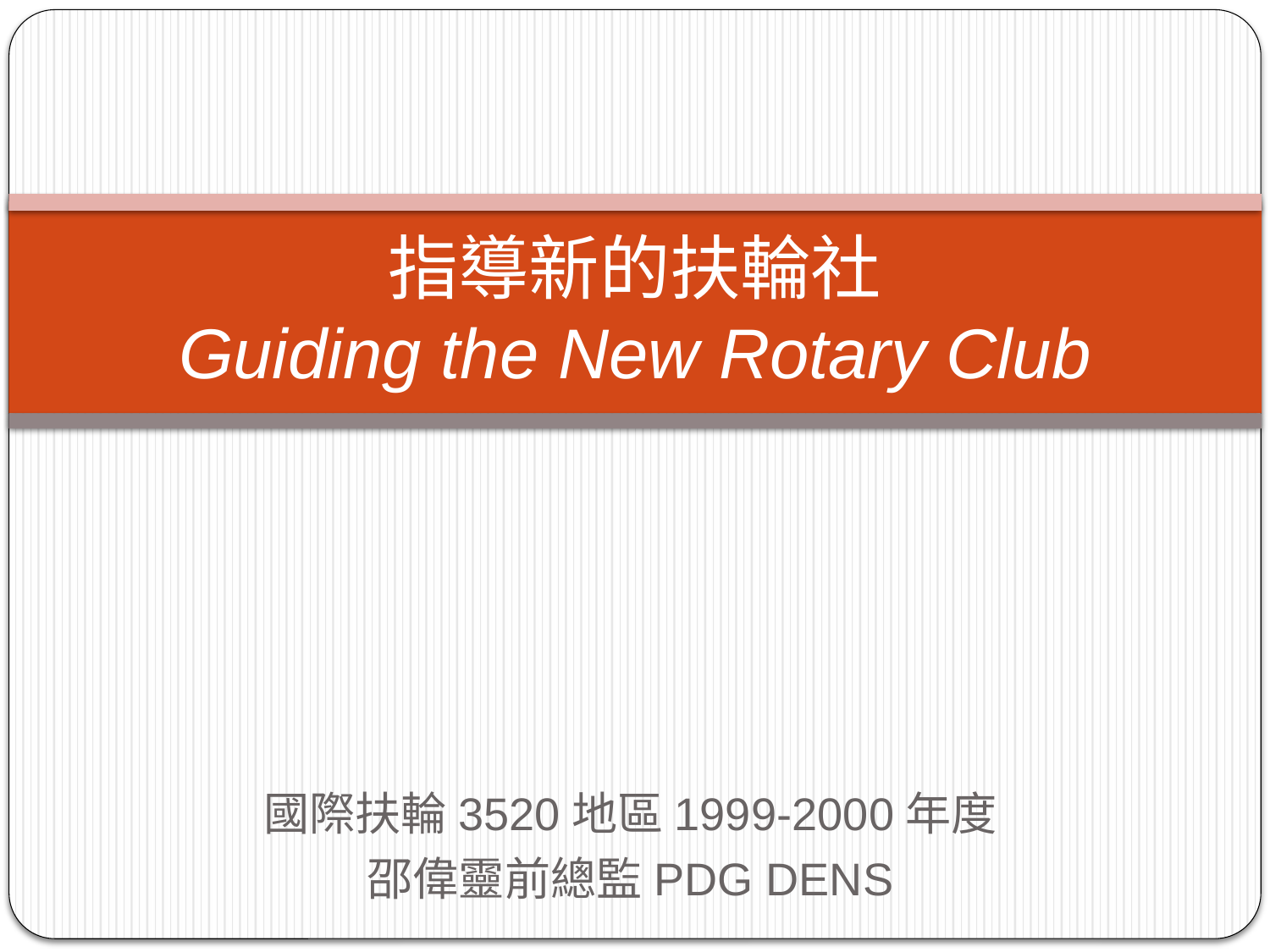

# 指導新的扶輪社 Guiding the New Rotary Club

國際扶輪3520地區1999-2000年度
邵偉靈前總監PDG DENS